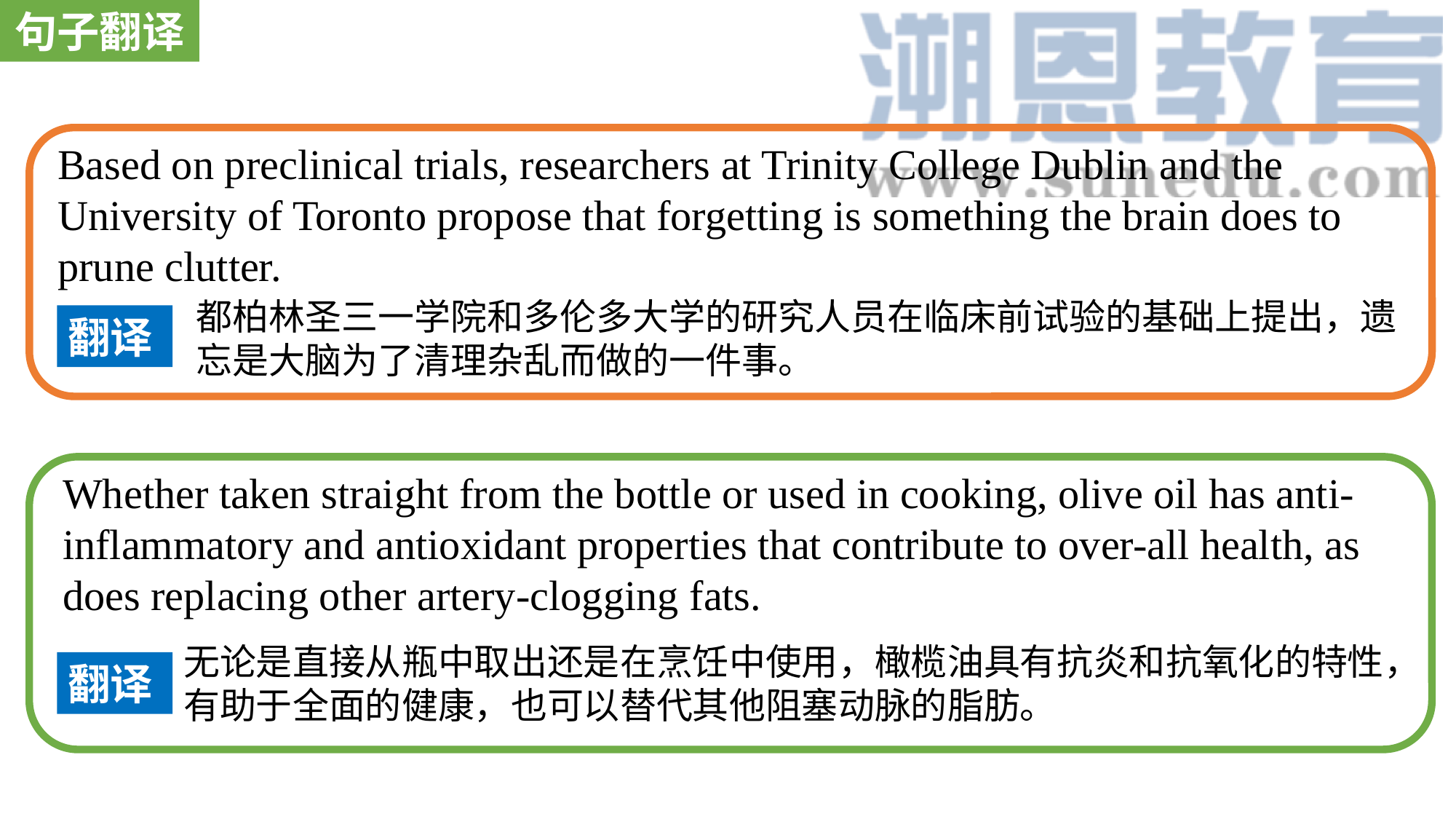

句子翻译

Based on preclinical trials, researchers at Trinity College Dublin and the University of Toronto propose that forgetting is something the brain does to prune clutter.
都柏林圣三一学院和多伦多大学的研究人员在临床前试验的基础上提出，遗忘是大脑为了清理杂乱而做的一件事。
翻译

Whether taken straight from the bottle or used in cooking, olive oil has anti-inflammatory and antioxidant properties that contribute to over-all health, as does replacing other artery-clogging fats.
无论是直接从瓶中取出还是在烹饪中使用，橄榄油具有抗炎和抗氧化的特性，有助于全面的健康，也可以替代其他阻塞动脉的脂肪。
翻译